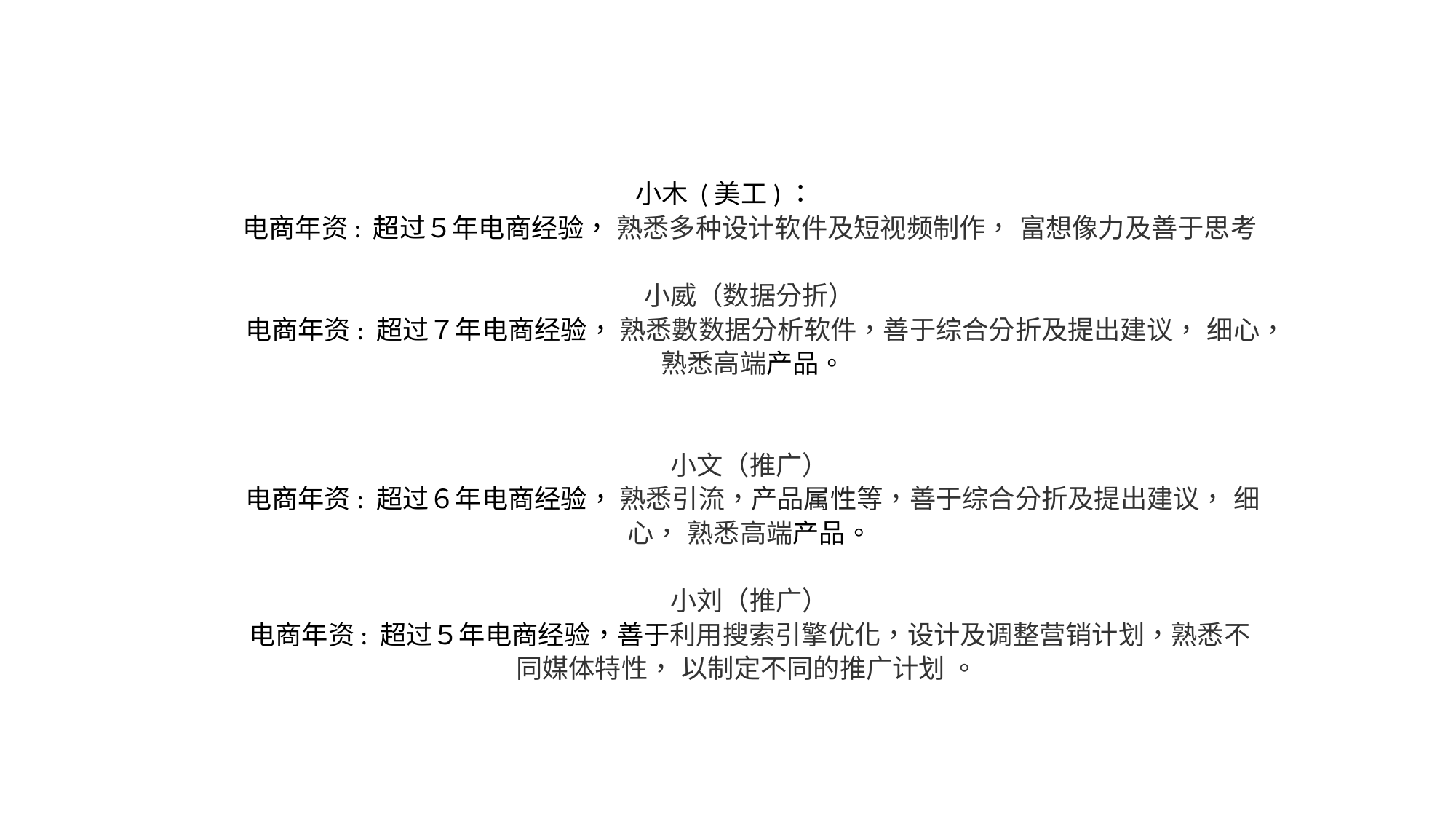

# 小木 (美工)： 电商年资: 超过５年电商经验， 熟悉多种设计软件及短视频制作， 富想像力及善于思考   小威（数据分折） 电商年资: 超过７年电商经验， 熟悉數数据分析软件，善于综合分折及提出建议， 细心， 熟悉高端产品。     小文（推广） 电商年资: 超过６年电商经验， 熟悉引流，产品属性等，善于综合分折及提出建议， 细心， 熟悉高端产品。   小刘（推广） 电商年资: 超过５年电商经验，善于利用搜索引擎优化，设计及调整营销计划，熟悉不同媒体特性， 以制定不同的推广计划 。